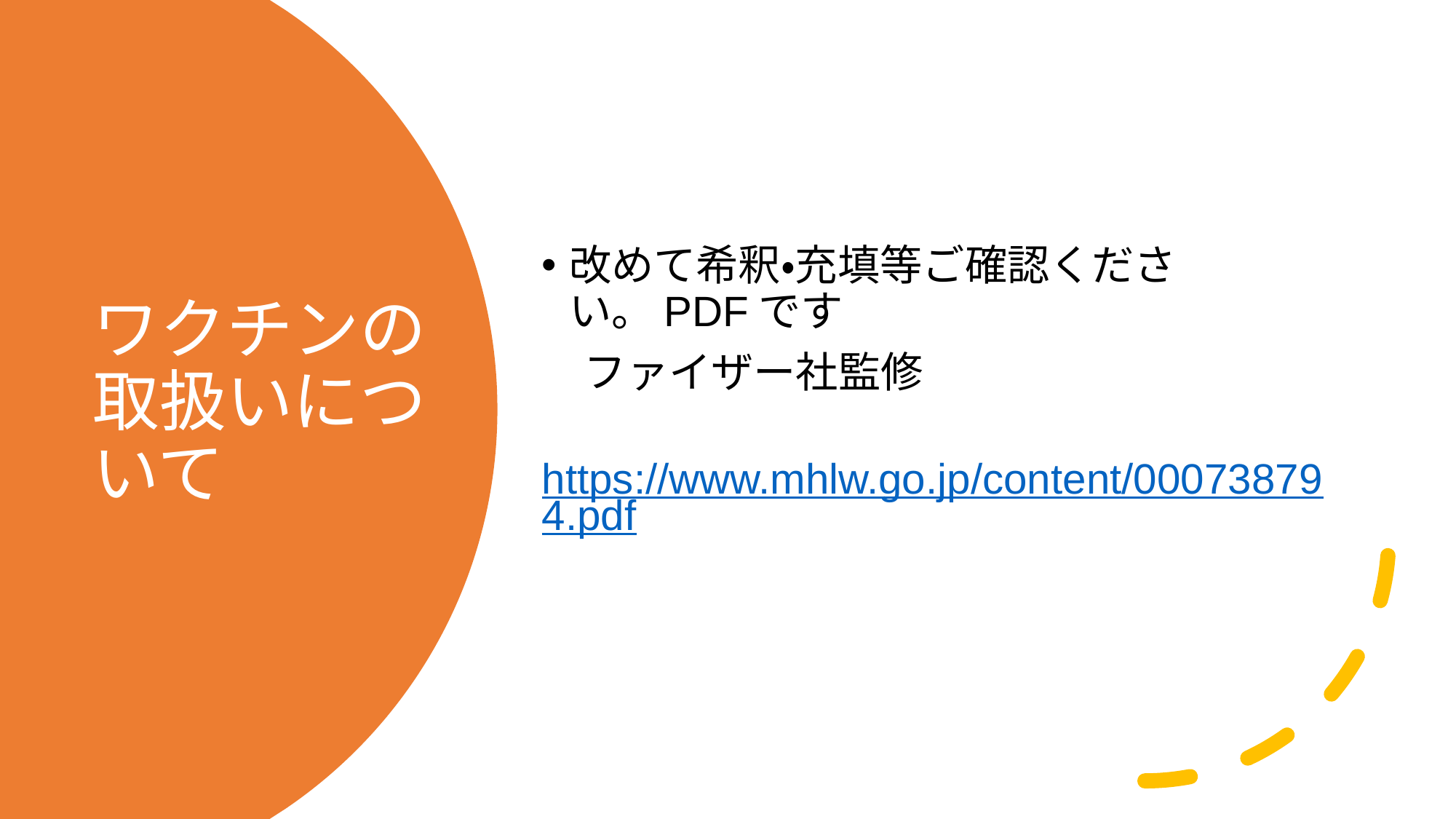

改めて希釈・充填等ご確認ください。PDFです
　ファイザー社監修
　https://www.mhlw.go.jp/content/000738794.pdf

# ワクチンの取扱いについて